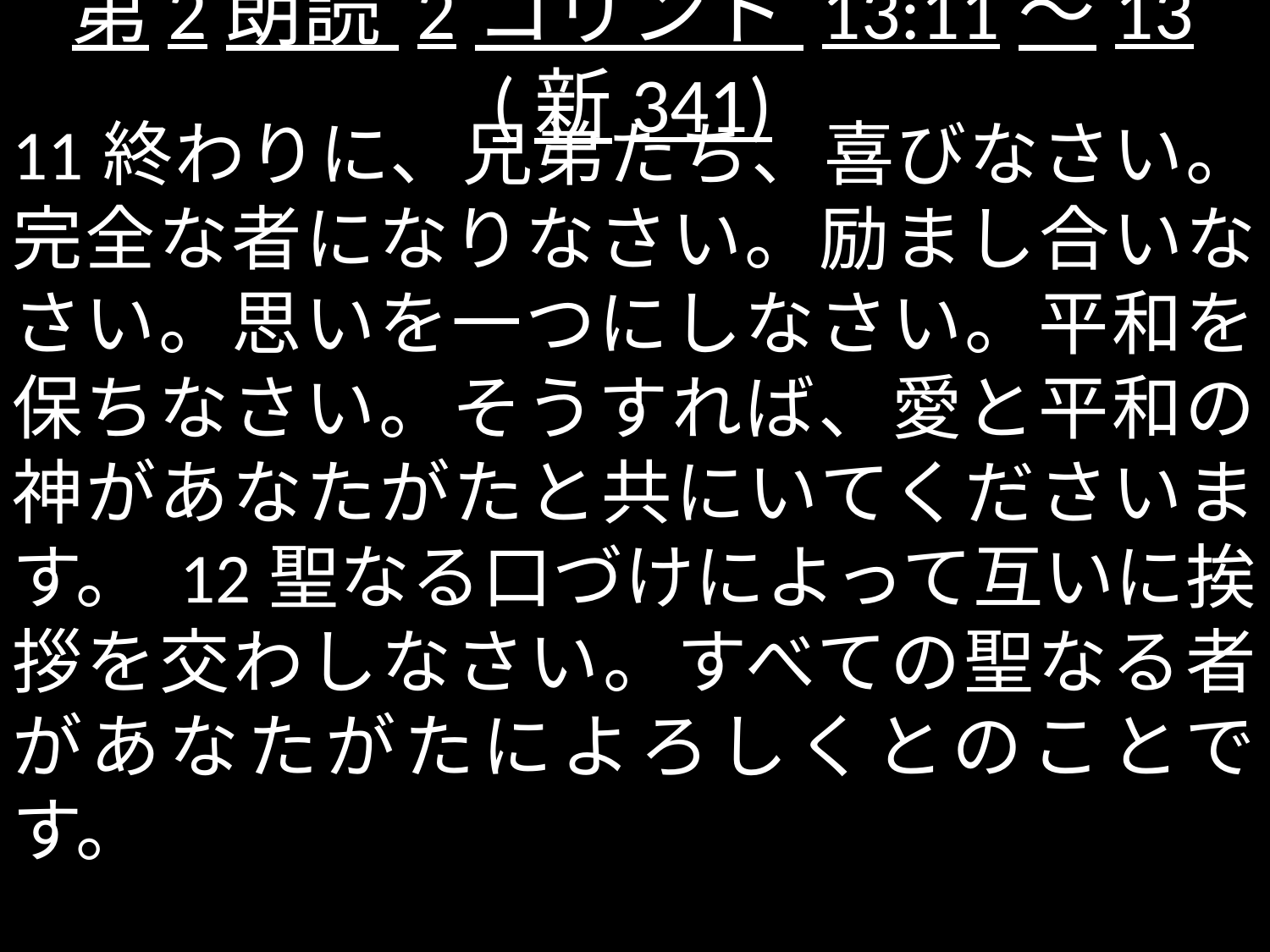

# 第2朗読 2コリント 13:11～13 (新341)
11終わりに、兄弟たち、喜びなさい。完全な者になりなさい。励まし合いなさい。思いを一つにしなさい。平和を保ちなさい。そうすれば、愛と平和の神があなたがたと共にいてくださいます。 12聖なる口づけによって互いに挨拶を交わしなさい。すべての聖なる者があなたがたによろしくとのことです。